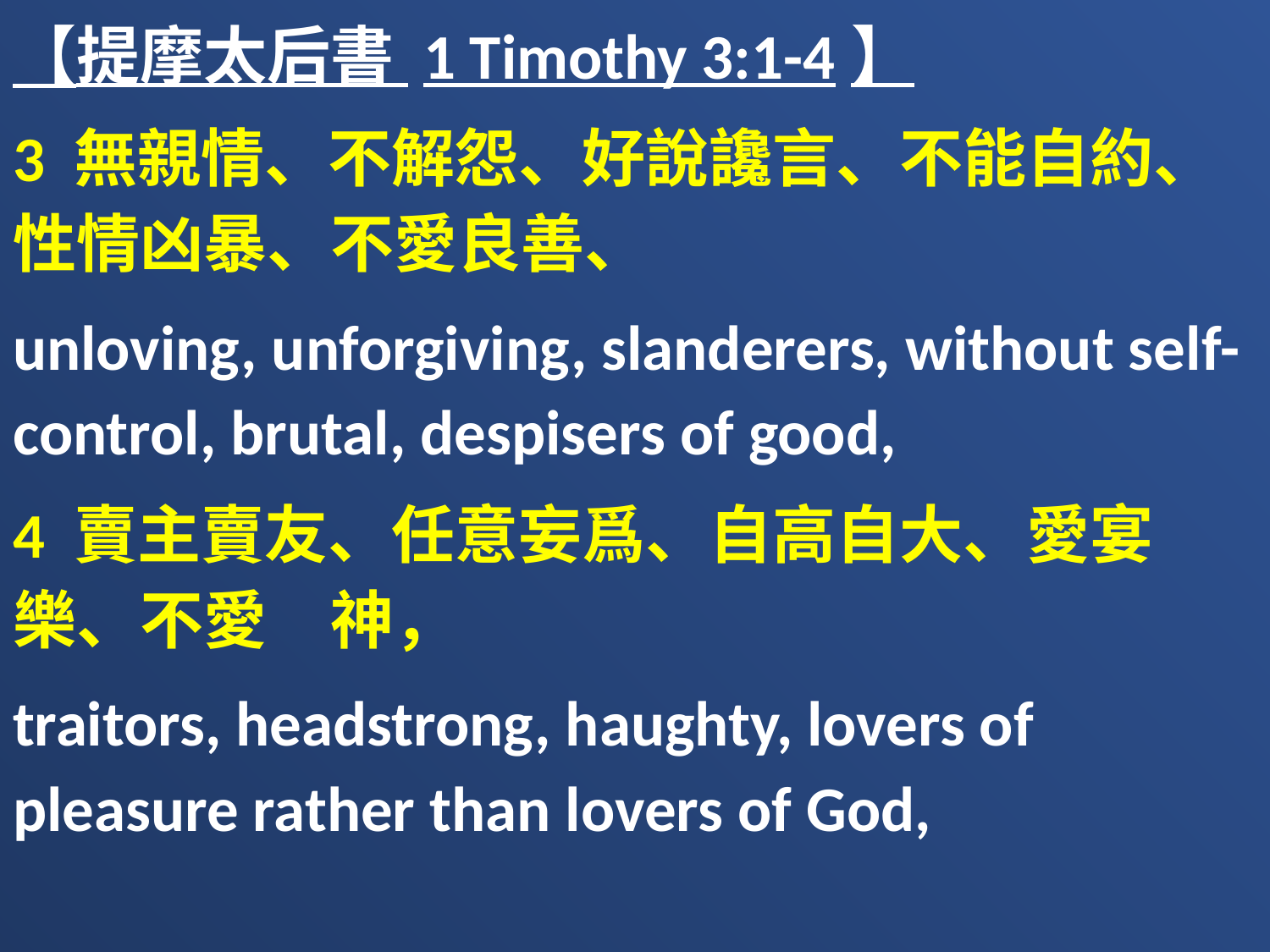

【提摩太后書 1 Timothy 3:1-4】
3 無親情、不解怨、好說讒言、不能自約、性情凶暴、不愛良善、
unloving, unforgiving, slanderers, without self-control, brutal, despisers of good,
4 賣主賣友、任意妄爲、自高自大、愛宴樂、不愛　神，
traitors, headstrong, haughty, lovers of pleasure rather than lovers of God,